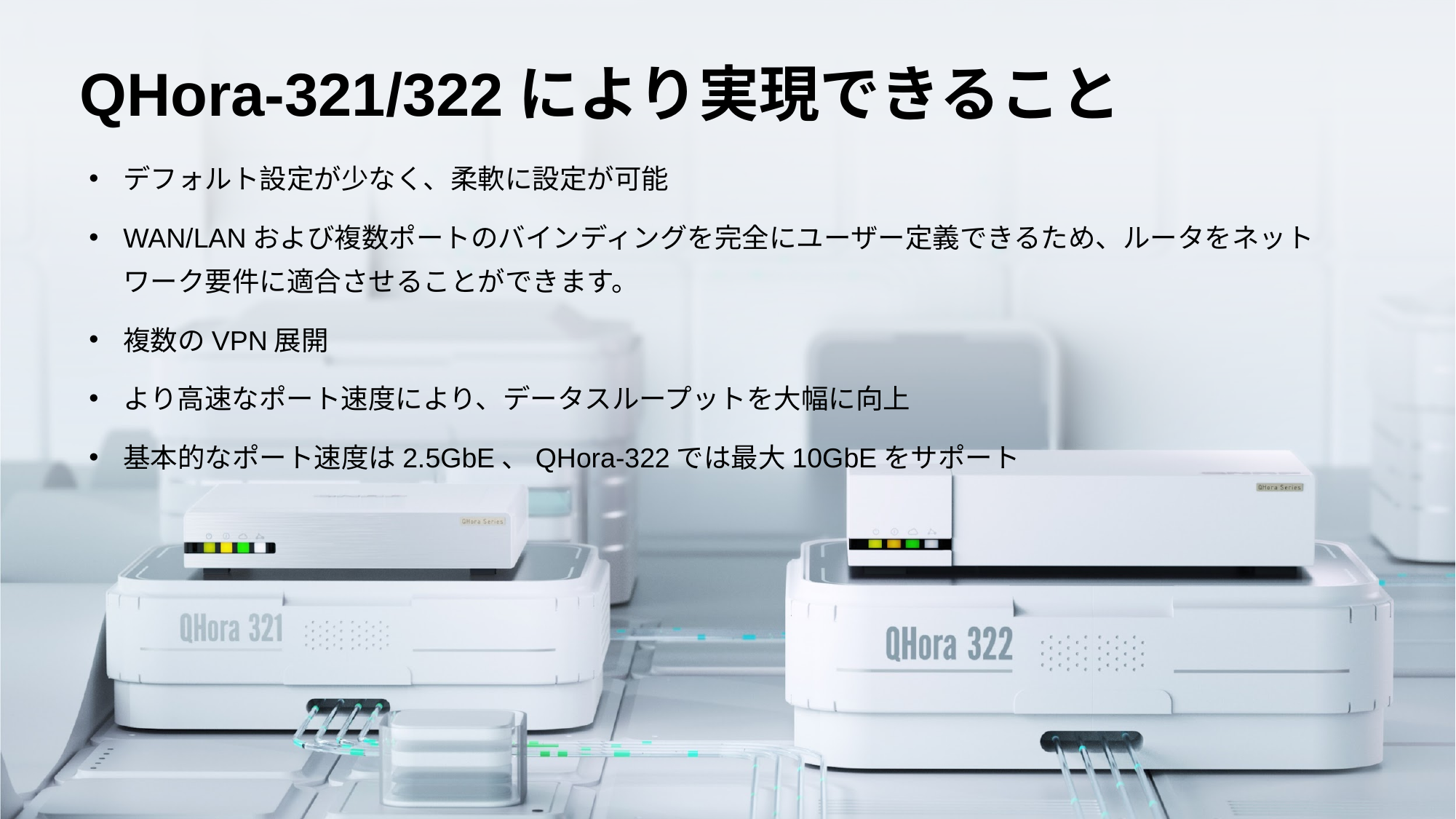

QHora-321/322により実現できること
デフォルト設定が少なく、柔軟に設定が可能
WAN/LANおよび複数ポートのバインディングを完全にユーザー定義できるため、ルータをネットワーク要件に適合させることができます。
複数のVPN展開
より高速なポート速度により、データスループットを大幅に向上
基本的なポート速度は2.5GbE、QHora-322では最大10GbEをサポート